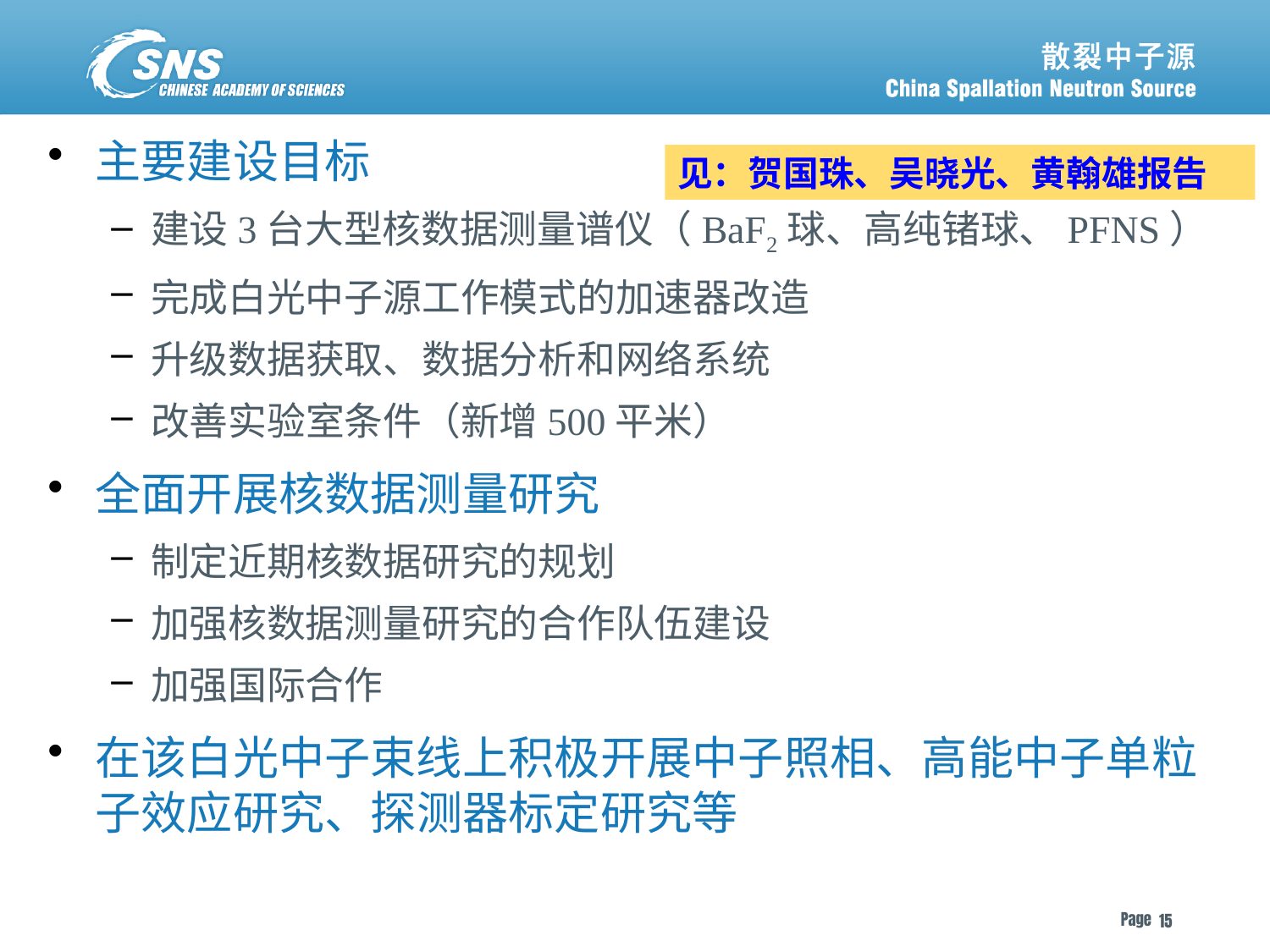

主要建设目标
建设3台大型核数据测量谱仪（BaF2球、高纯锗球、PFNS）
完成白光中子源工作模式的加速器改造
升级数据获取、数据分析和网络系统
改善实验室条件（新增500平米）
全面开展核数据测量研究
制定近期核数据研究的规划
加强核数据测量研究的合作队伍建设
加强国际合作
在该白光中子束线上积极开展中子照相、高能中子单粒子效应研究、探测器标定研究等
见：贺国珠、吴晓光、黄翰雄报告
15